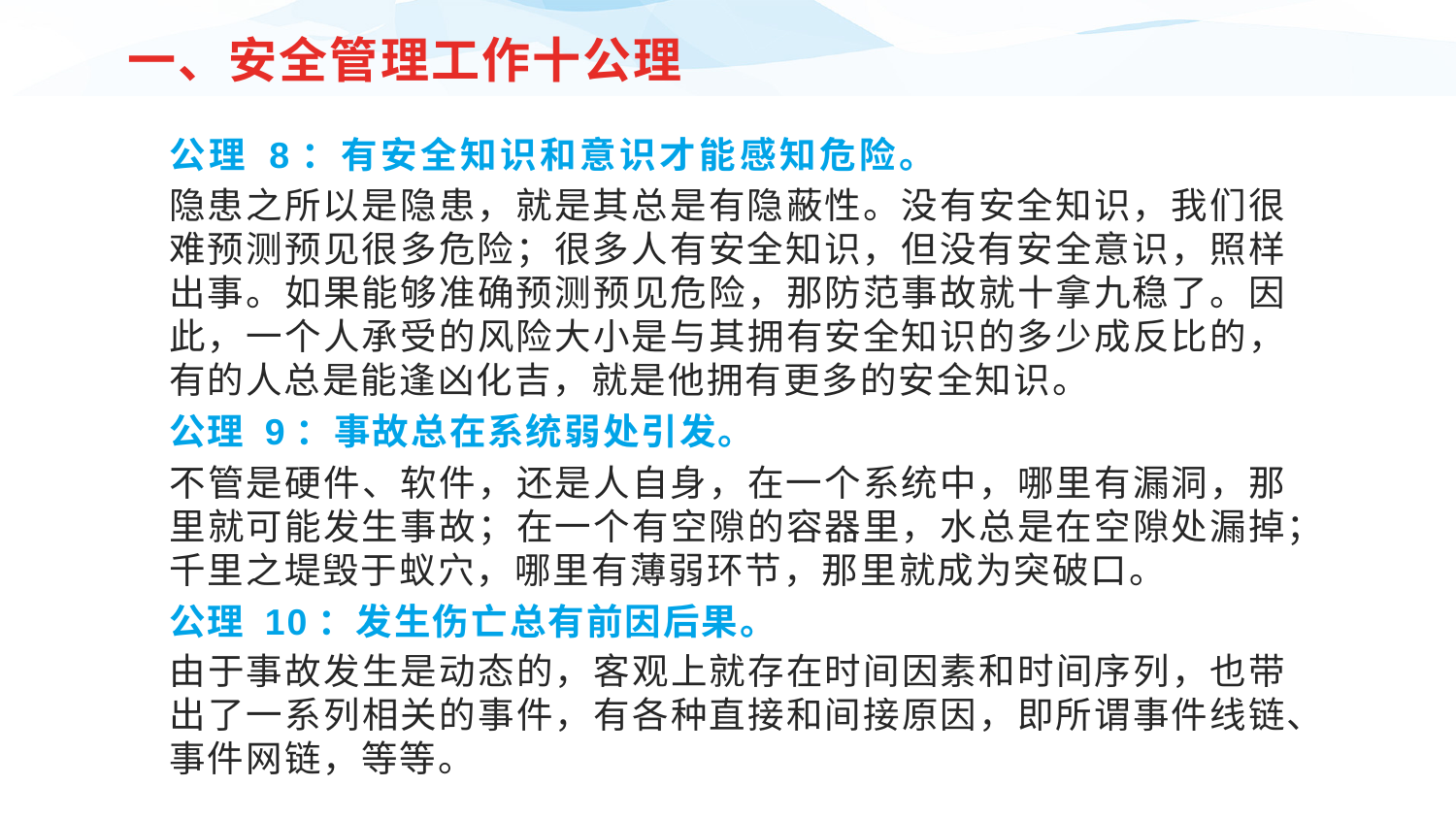

一、安全管理工作十公理
公理 8：有安全知识和意识才能感知危险。
隐患之所以是隐患，就是其总是有隐蔽性。没有安全知识，我们很难预测预见很多危险；很多人有安全知识，但没有安全意识，照样出事。如果能够准确预测预见危险，那防范事故就十拿九稳了。因此，一个人承受的风险大小是与其拥有安全知识的多少成反比的，有的人总是能逢凶化吉，就是他拥有更多的安全知识。
公理 9：事故总在系统弱处引发。
不管是硬件、软件，还是人自身，在一个系统中，哪里有漏洞，那里就可能发生事故；在一个有空隙的容器里，水总是在空隙处漏掉；千里之堤毁于蚁穴，哪里有薄弱环节，那里就成为突破口。
公理 10：发生伤亡总有前因后果。
由于事故发生是动态的，客观上就存在时间因素和时间序列，也带出了一系列相关的事件，有各种直接和间接原因，即所谓事件线链、事件网链，等等。